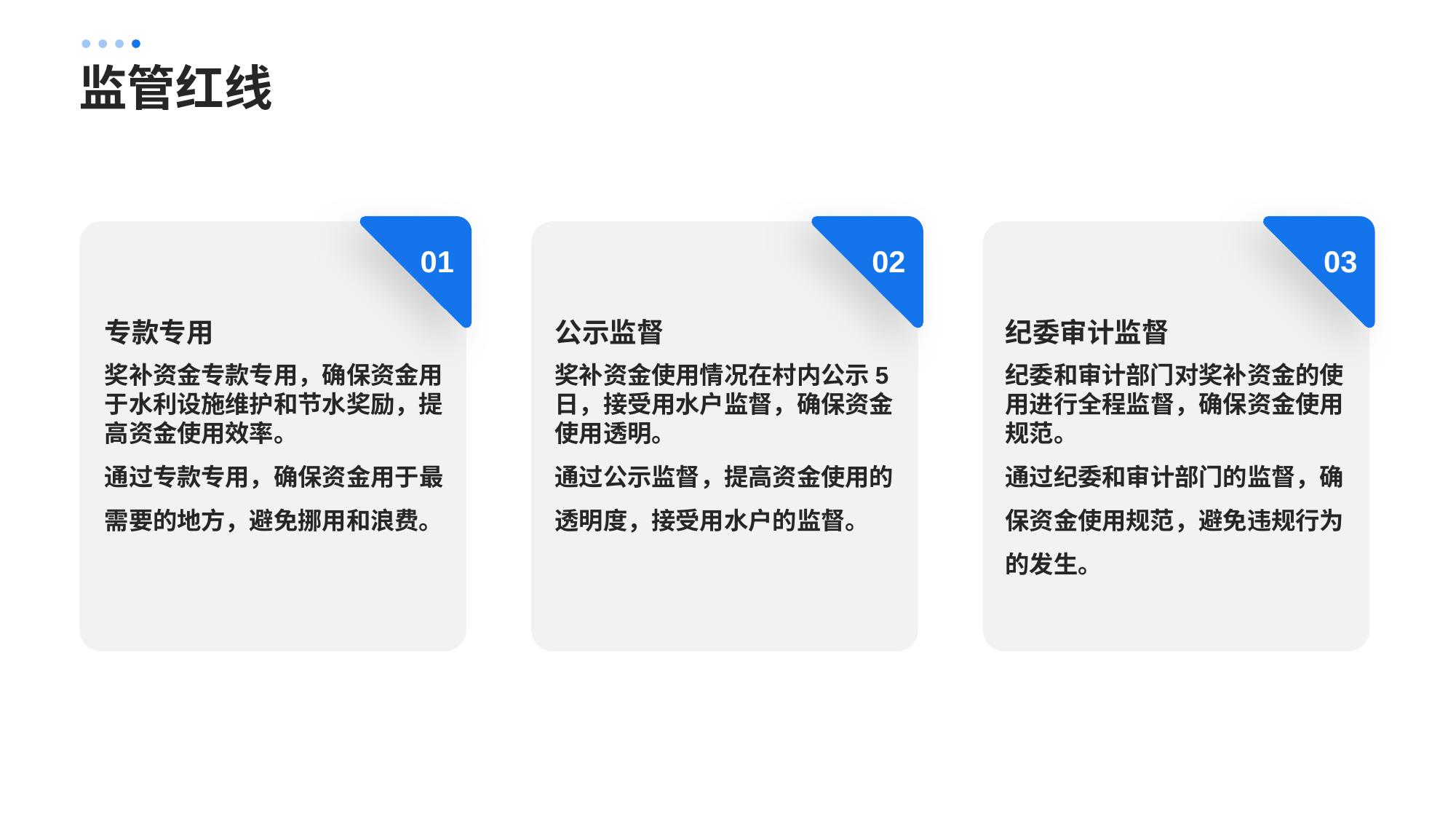

监管红线

01
02
03
专款专用
公示监督
纪委审计监督
奖补资金专款专用，确保资金用于水利设施维护和节水奖励，提高资金使用效率。
通过专款专用，确保资金用于最需要的地方，避免挪用和浪费。
奖补资金使用情况在村内公示5日，接受用水户监督，确保资金使用透明。
通过公示监督，提高资金使用的透明度，接受用水户的监督。
纪委和审计部门对奖补资金的使用进行全程监督，确保资金使用规范。
通过纪委和审计部门的监督，确保资金使用规范，避免违规行为的发生。